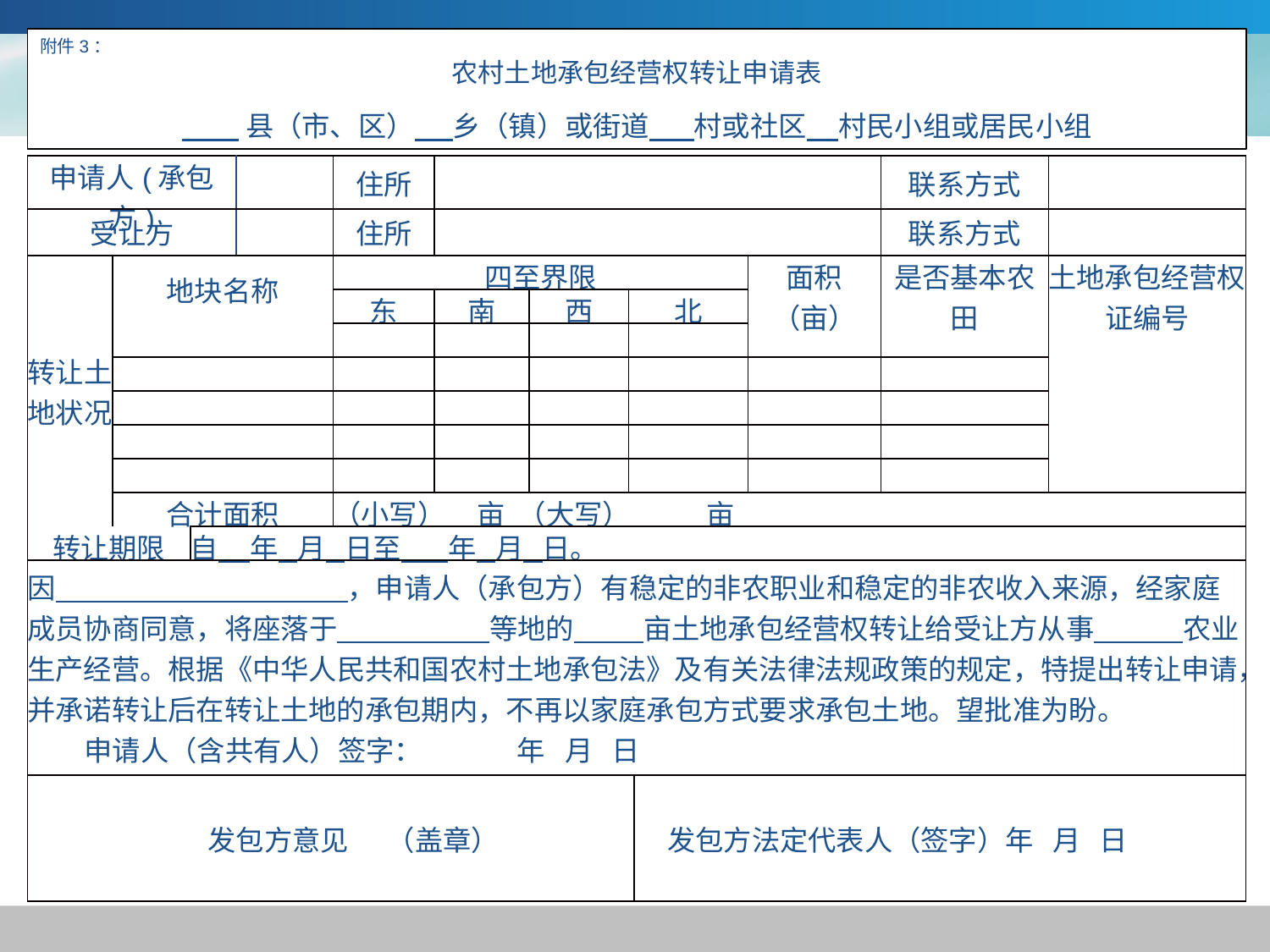

附件3：
农村土地承包经营权转让申请表

         县（市、区）      乡（镇）或街道       村或社区     村民小组或居民小组
| 申请人(承包方) |  |  |  | 住所 |  |  |  |  |  | 联系方式 |  |
| --- | --- | --- | --- | --- | --- | --- | --- | --- | --- | --- | --- |
| 受让方 |  |  |  | 住所 |  |  |  |  |  | 联系方式 |  |
| 转让土地状况 | 地块名称 |  |  | 四至界限 |  |  |  |  | 面积（亩） | 是否基本农田 | 土地承包经营权证编号 |
|  |  |  |  | 东 | 南 | 西 | 北 |  |  |  |  |
|  |  |  |  |  |  |  |  |  |  |  |  |
|  |  |  |  |  |  |  |  |  |  |  |  |
|  |  |  |  |  |  |  |  |  |  |  |  |
|  |  |  |  |  |  |  |  |  |  |  |  |
|  |  |  |  |  |  |  |  |  |  |  |  |
|  | 合计面积 |  |  | （小写） 亩 （大写） 亩 |  |  |  |  |  |  |  |
| 转让期限 |  | 自 年 月 日至 　 年 月 日。 |  |  |  |  |  |  |  |  |  |
| 因 ，申请人（承包方）有稳定的非农职业和稳定的非农收入来源，经家庭成员协商同意，将座落于 等地的 亩土地承包经营权转让给受让方从事 农业生产经营。根据《中华人民共和国农村土地承包法》及有关法律法规政策的规定，特提出转让申请，并承诺转让后在转让土地的承包期内，不再以家庭承包方式要求承包土地。望批准为盼。 申请人（含共有人）签字： 年 月 日 |  |  |  |  |  |  |  |  |  |  |  |
| 发包方意见 （盖章） |  |  |  |  |  |  |  | 发包方法定代表人（签字）年 月 日 |  |  |  |